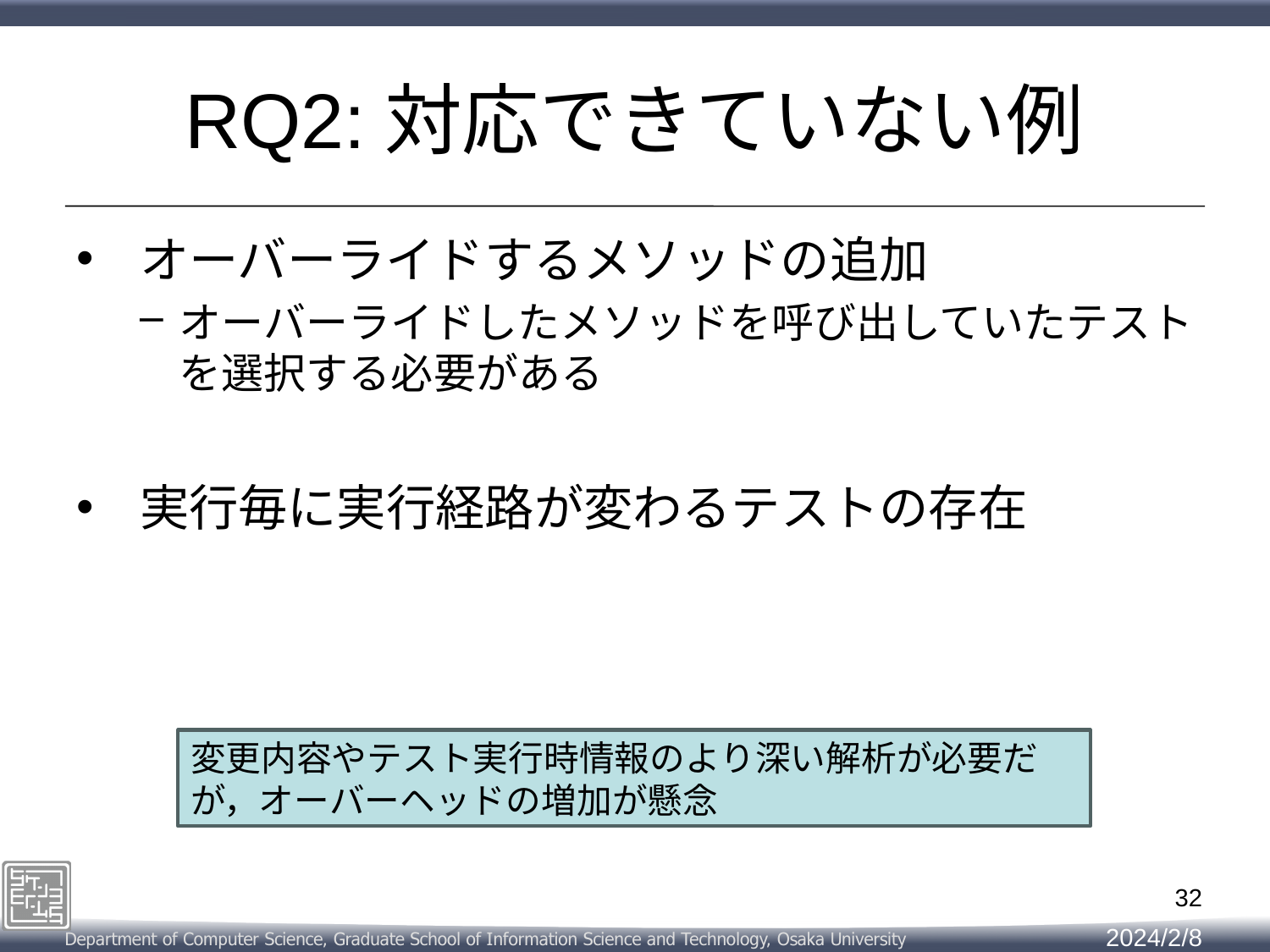

# RQ2:対応できていない例
オーバーライドするメソッドの追加
オーバーライドしたメソッドを呼び出していたテストを選択する必要がある

実行毎に実行経路が変わるテストの存在

変更内容やテスト実行時情報のより深い解析が必要だが，オーバーヘッドの増加が懸念
32
2024/2/8